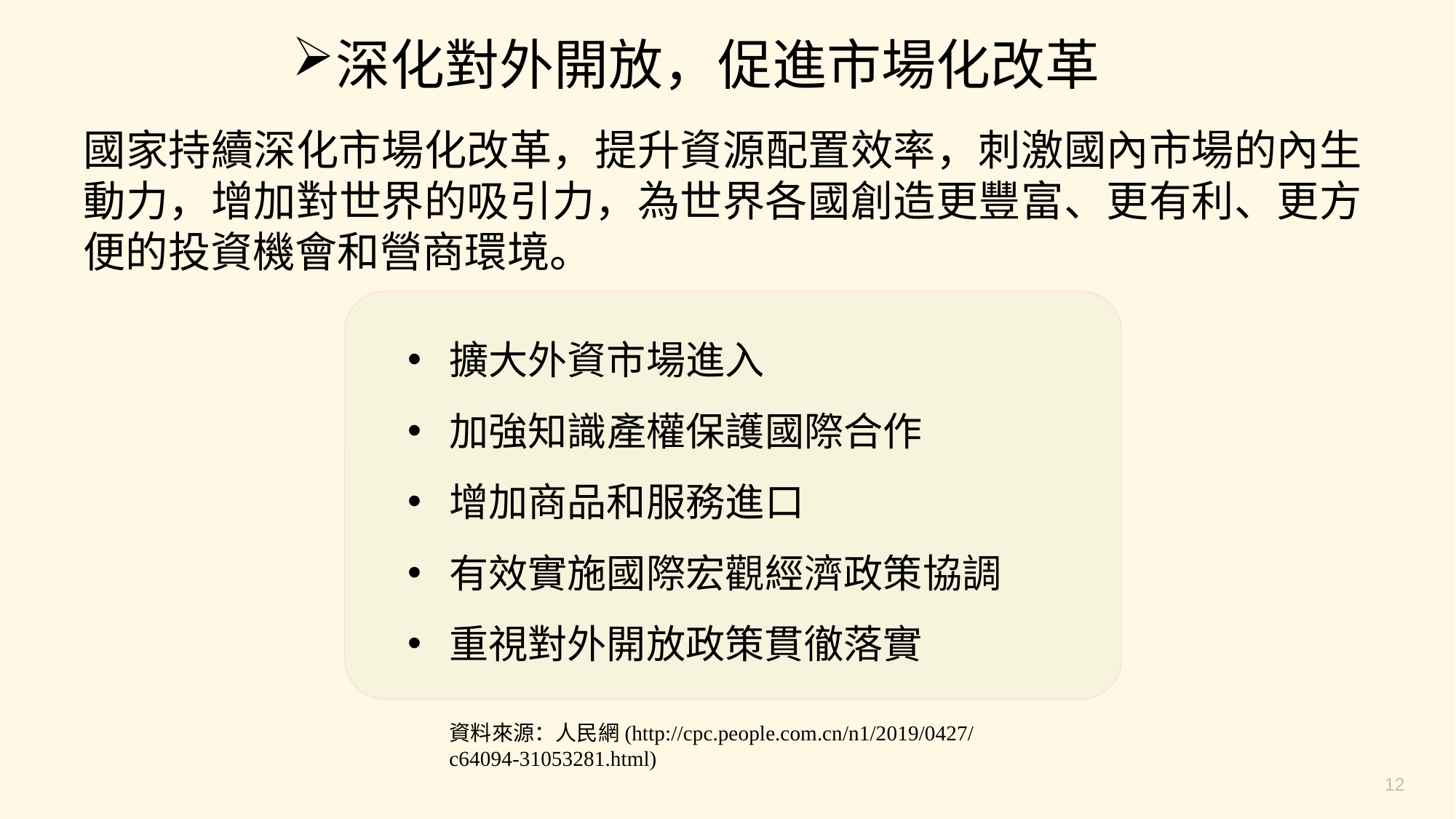

深化對外開放，促進市場化改革
國家持續深化市場化改革，提升資源配置效率，刺激國內市場的內生動力，增加對世界的吸引力，為世界各國創造更豐富、更有利、更方便的投資機會和營商環境。

擴大外資市場進入
加強知識產權保護國際合作
增加商品和服務進口
有效實施國際宏觀經濟政策協調
重視對外開放政策貫徹落實
資料來源：人民網(http://cpc.people.com.cn/n1/2019/0427/c64094-31053281.html)